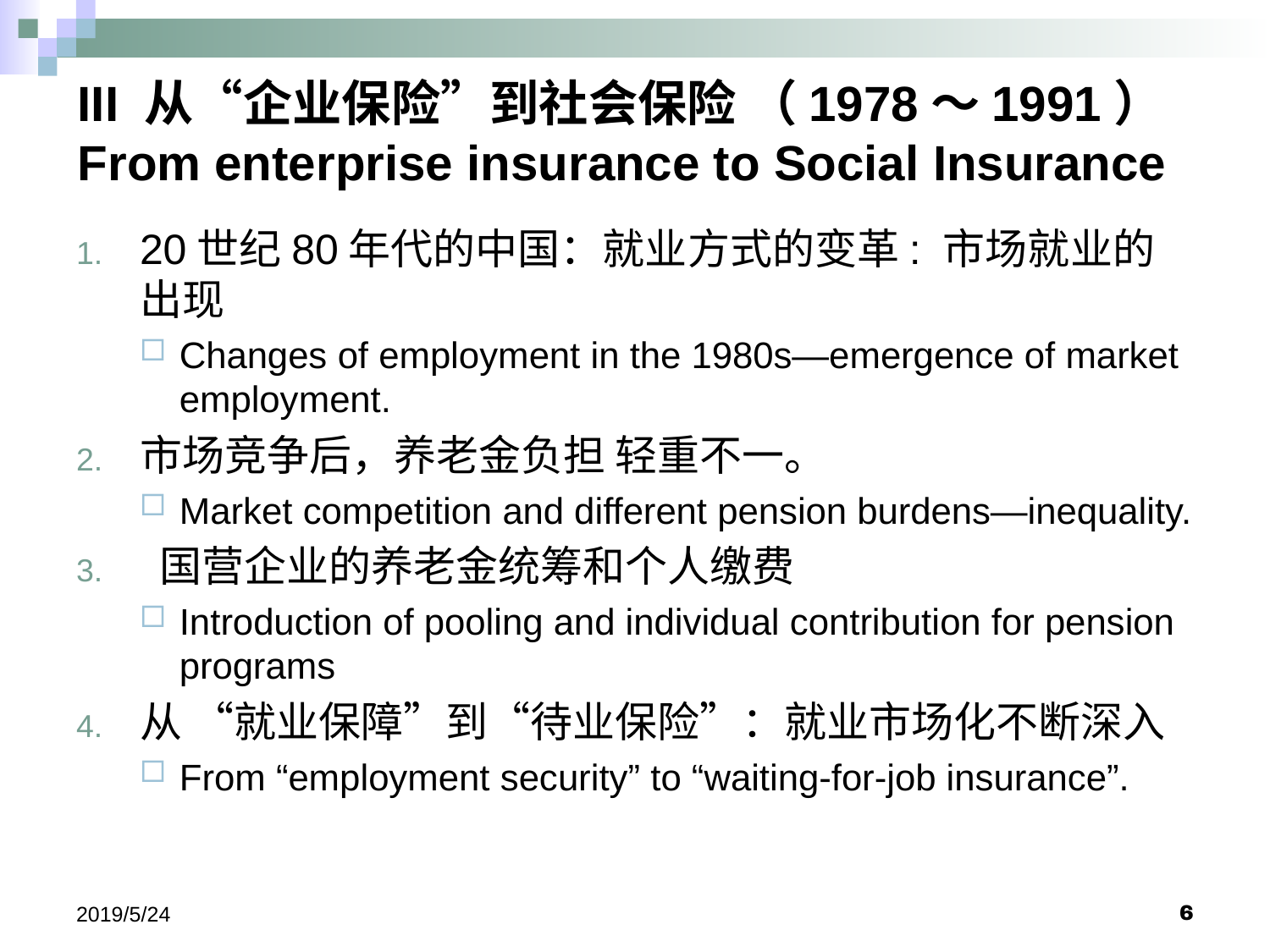

# III 从“企业保险”到社会保险 （1978～1991） From enterprise insurance to Social Insurance
20世纪80年代的中国：就业方式的变革: 市场就业的出现
Changes of employment in the 1980s—emergence of market employment.
市场竞争后，养老金负担 轻重不一。
Market competition and different pension burdens—inequality.
 国营企业的养老金统筹和个人缴费
Introduction of pooling and individual contribution for pension programs
从 “就业保障”到“待业保险”：就业市场化不断深入
From “employment security” to “waiting-for-job insurance”.

2019/5/24

6